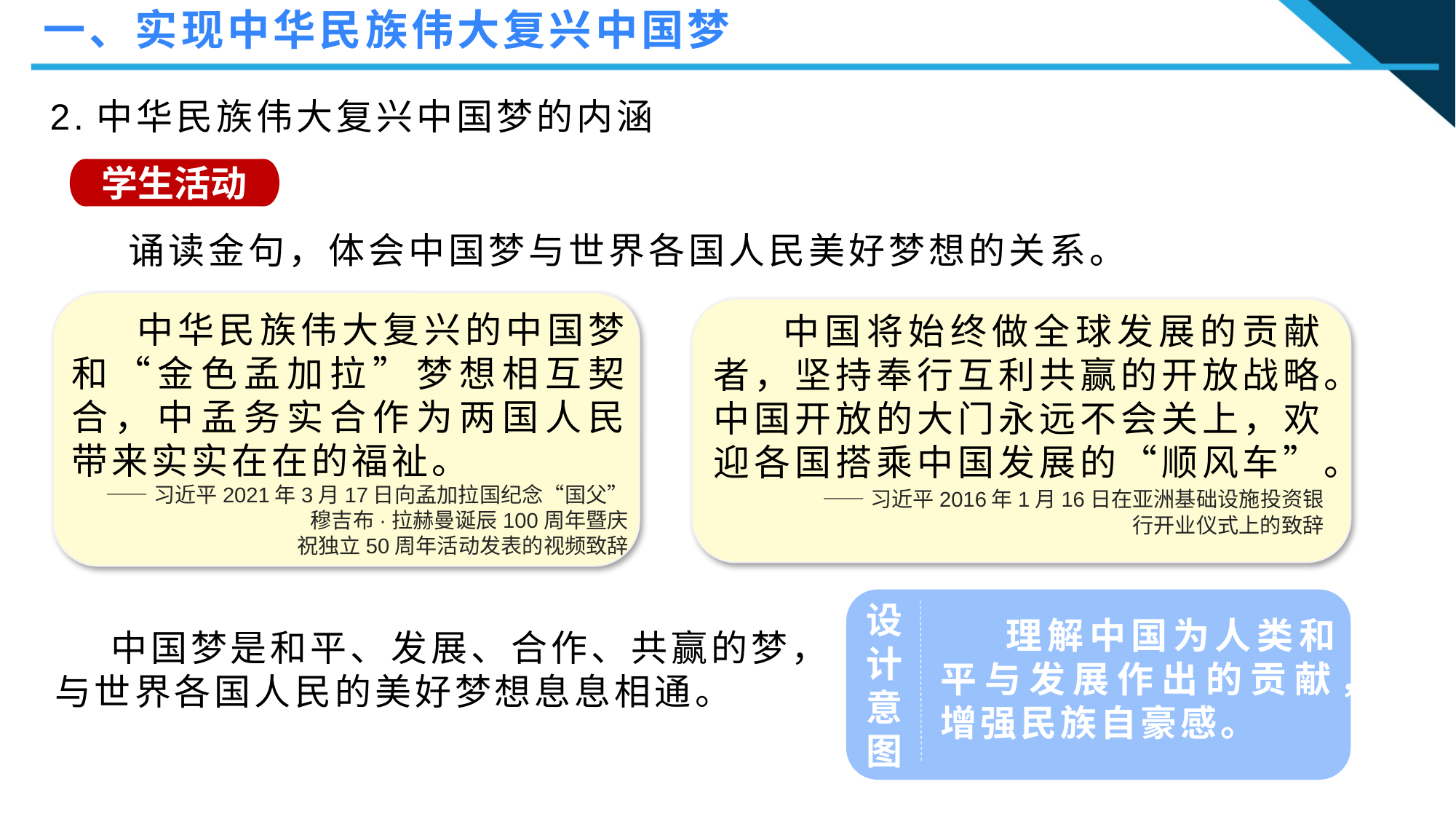

一、实现中华民族伟大复兴中国梦
2.中华民族伟大复兴中国梦的内涵
学生活动

     诵读金句，体会中国梦与世界各国人民美好梦想的关系。

      中华民族伟大复兴的中国梦和“金色孟加拉”梦想相互契合，中孟务实合作为两国人民带来实实在在的福祉。
       ——习近平2021年3月17日向孟加拉国纪念“国父”
                                             穆吉布·拉赫曼诞辰100周年暨庆祝独立50周年活动发表的视频致辞

      中国将始终做全球发展的贡献者，坚持奉行互利共赢的开放战略。中国开放的大门永远不会关上，欢迎各国搭乘中国发展的“顺风车”。
                  ——习近平2016年1月16日在亚洲基础设施投资银行开业仪式上的致辞
设
计
意
图
    理解中国为人类和平与发展作出的贡献，增强民族自豪感。
    中国梦是和平、发展、合作、共赢的梦，与世界各国人民的美好梦想息息相通。